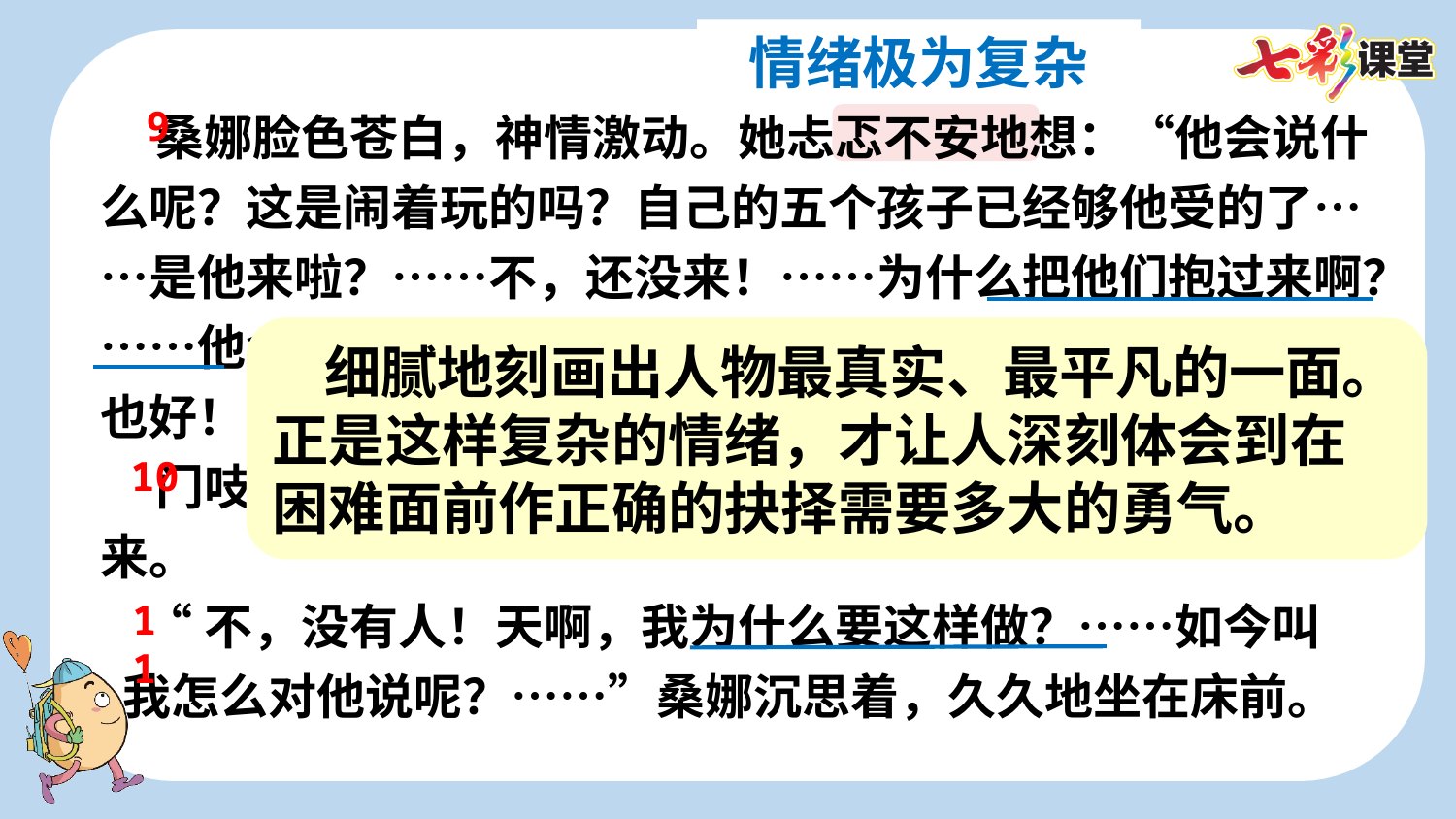

形容心神不安定
情绪极为复杂
    桑娜脸色苍白，神情激动。她忐忑不安地想：“他会说什么呢？这是闹着玩的吗？自己的五个孩子已经够他受的了……是他来啦？……不，还没来！……为什么把他们抱过来啊？……他会揍我的！那也活该，我自作自受……嗯，揍我一顿也好！”
    门吱嘎一声，仿佛有人进来了。桑娜一惊，从椅子上站起来。
    “不，没有人！天啊，我为什么要这样做？……如今叫
 我怎么对他说呢？……”桑娜沉思着，久久地坐在床前。
9

   细腻地刻画出人物最真实、最平凡的一面。正是这样复杂的情绪，才让人深刻体会到在困难面前作正确的抉择需要多大的勇气。
   桑娜抱回孤儿后，面对自己的五个孩子，想想生死未卜的丈夫，她无比紧张、担忧未来的生活能否熬过去。
10
11